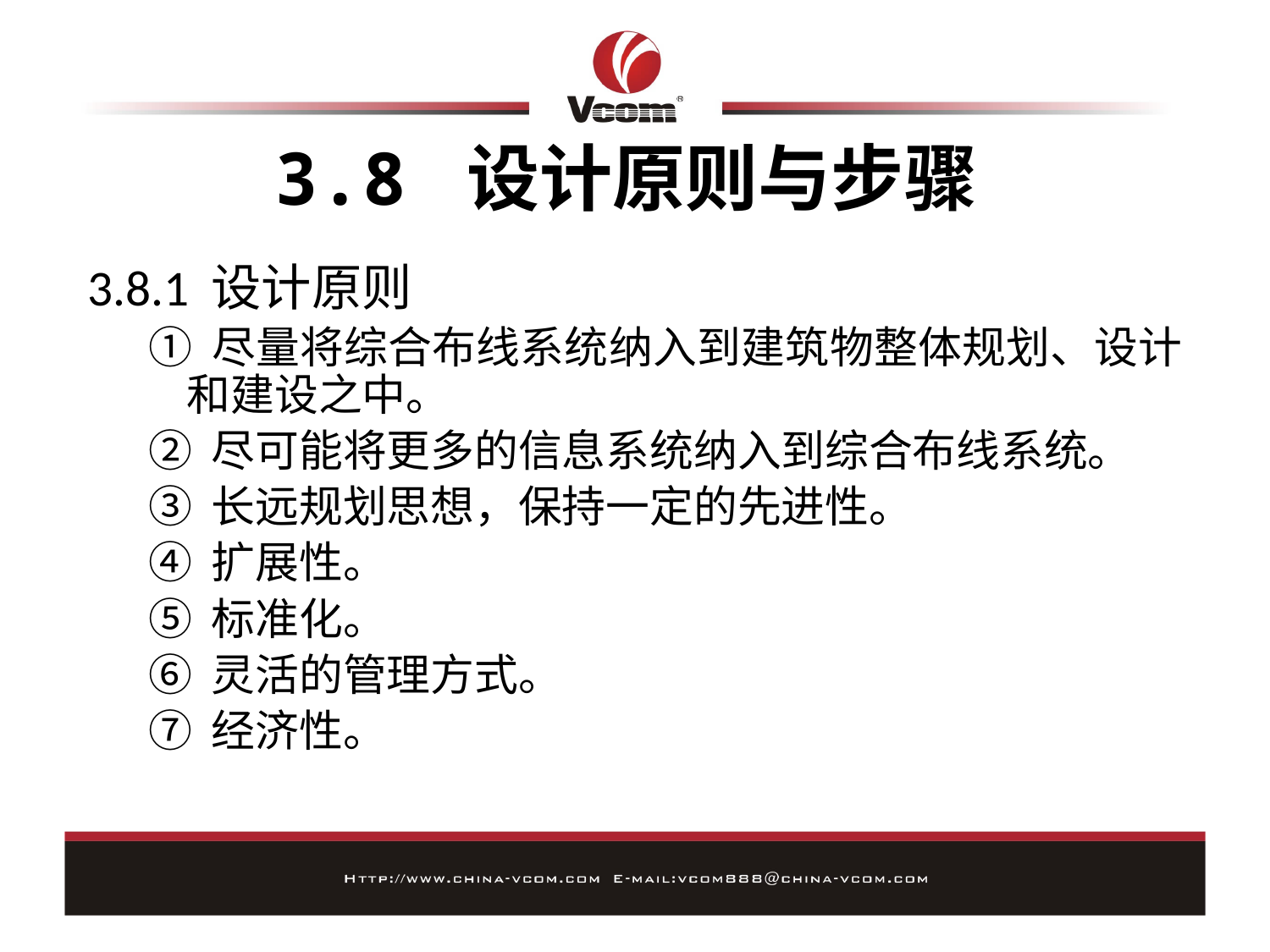

# 3.8 设计原则与步骤
3.8.1 设计原则
① 尽量将综合布线系统纳入到建筑物整体规划、设计和建设之中。
② 尽可能将更多的信息系统纳入到综合布线系统。
③ 长远规划思想，保持一定的先进性。
④ 扩展性。
⑤ 标准化。
⑥ 灵活的管理方式。
⑦ 经济性。